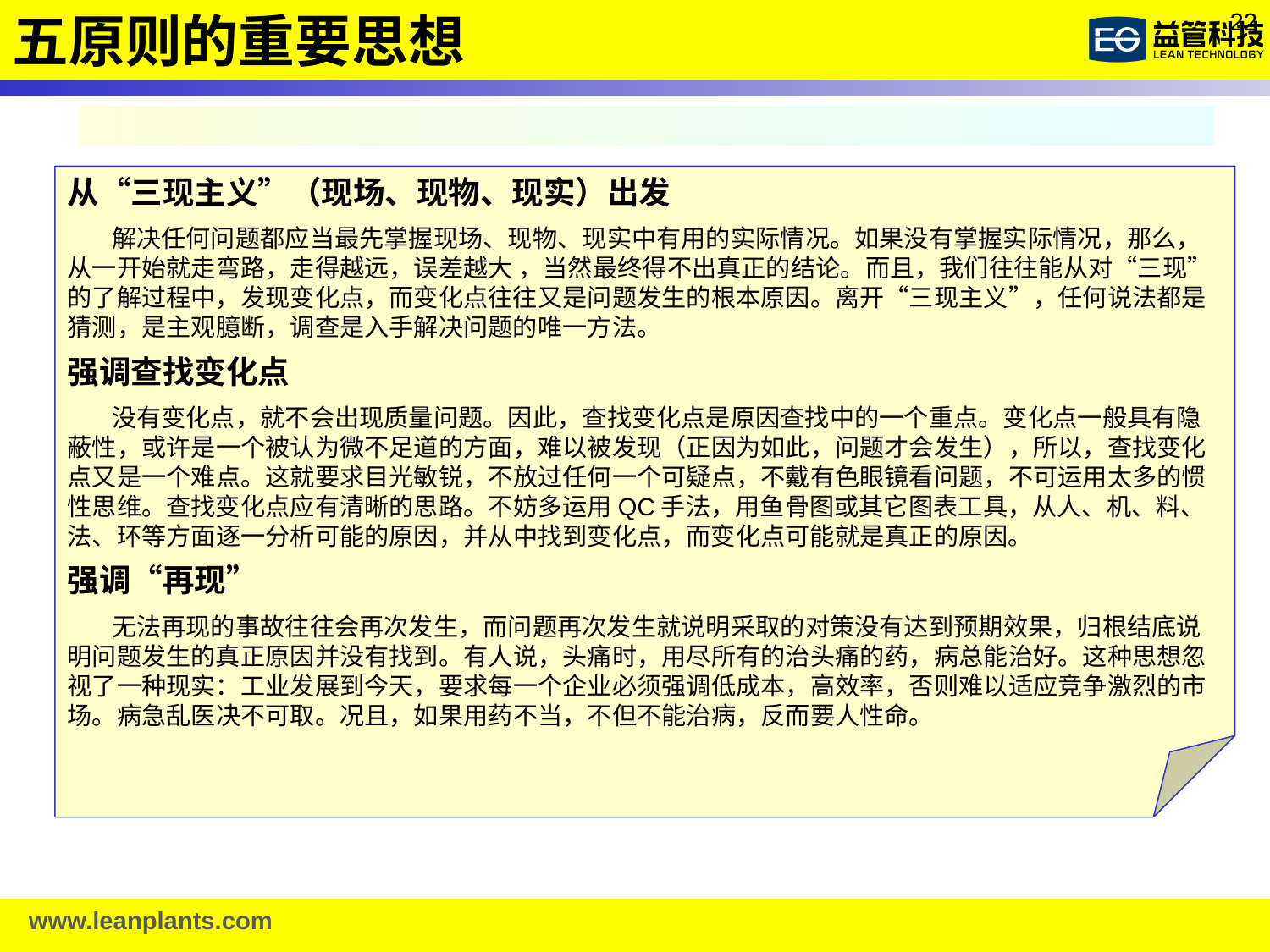

五原则的重要思想
22

从“三现主义”（现场、现物、现实）出发
       解决任何问题都应当最先掌握现场、现物、现实中有用的实际情况。如果没有掌握实际情况，那么，从一开始就走弯路，走得越远，误差越大 ，当然最终得不出真正的结论。而且，我们往往能从对“三现”的了解过程中，发现变化点，而变化点往往又是问题发生的根本原因。离开“三现主义”，任何说法都是猜测，是主观臆断，调查是入手解决问题的唯一方法。
强调查找变化点
       没有变化点，就不会出现质量问题。因此，查找变化点是原因查找中的一个重点。变化点一般具有隐蔽性，或许是一个被认为微不足道的方面，难以被发现（正因为如此，问题才会发生），所以，查找变化点又是一个难点。这就要求目光敏锐，不放过任何一个可疑点，不戴有色眼镜看问题，不可运用太多的惯性思维。查找变化点应有清晰的思路。不妨多运用QC手法，用鱼骨图或其它图表工具，从人、机、料、法、环等方面逐一分析可能的原因，并从中找到变化点，而变化点可能就是真正的原因。
强调“再现”
       无法再现的事故往往会再次发生，而问题再次发生就说明采取的对策没有达到预期效果，归根结底说明问题发生的真正原因并没有找到。有人说，头痛时，用尽所有的治头痛的药，病总能治好。这种思想忽视了一种现实：工业发展到今天，要求每一个企业必须强调低成本，高效率，否则难以适应竞争激烈的市场。病急乱医决不可取。况且，如果用药不当，不但不能治病，反而要人性命。